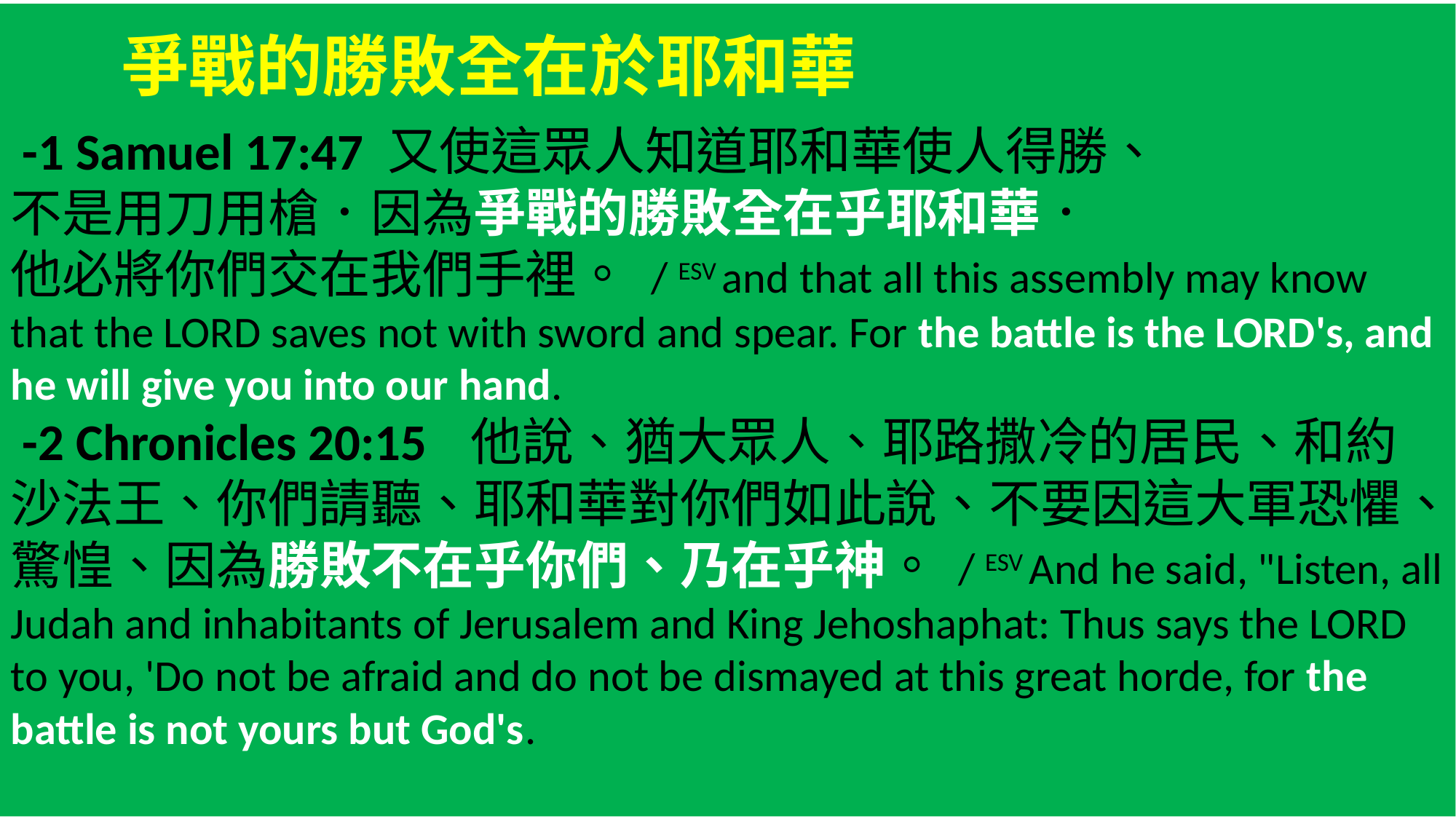

爭戰的勝敗全在於耶和華

 -1 Samuel 17:47 又使這眾人知道耶和華使人得勝、
不是用刀用槍．因為爭戰的勝敗全在乎耶和華．
他必將你們交在我們手裡。 / ESV and that all this assembly may know that the LORD saves not with sword and spear. For the battle is the LORD's, and he will give you into our hand.
 -2 Chronicles 20:15 他說、猶大眾人、耶路撒冷的居民、和約沙法王、你們請聽、耶和華對你們如此說、不要因這大軍恐懼、驚惶、因為勝敗不在乎你們、乃在乎神。 / ESV And he said, "Listen, all Judah and inhabitants of Jerusalem and King Jehoshaphat: Thus says the LORD to you, 'Do not be afraid and do not be dismayed at this great horde, for the battle is not yours but God's.